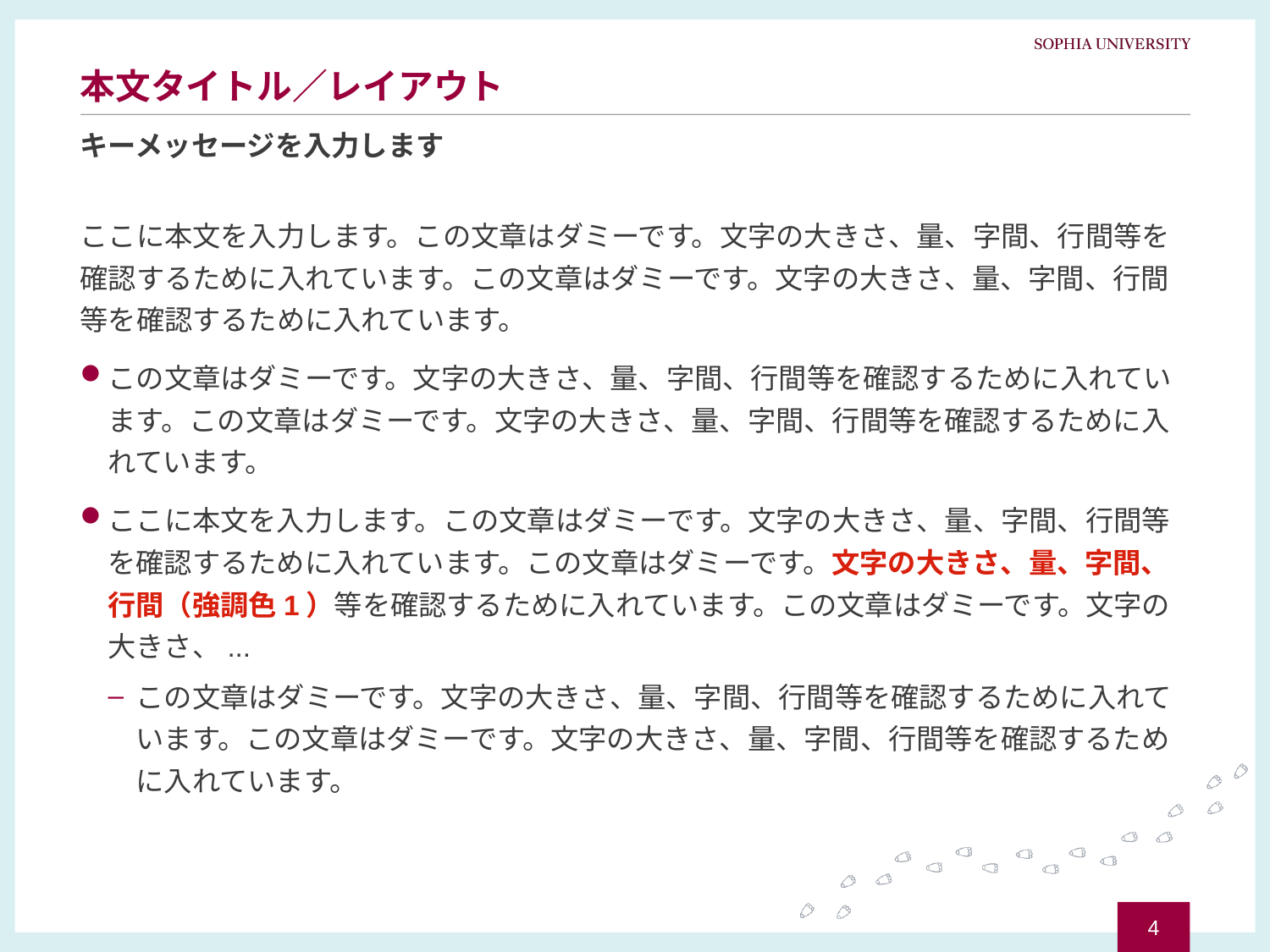

# 本文タイトル／レイアウト
キーメッセージを入力します
ここに本文を入力します。この文章はダミーです。文字の大きさ、量、字間、行間等を確認するために入れています。この文章はダミーです。文字の大きさ、量、字間、行間等を確認するために入れています。
この文章はダミーです。文字の大きさ、量、字間、行間等を確認するために入れています。この文章はダミーです。文字の大きさ、量、字間、行間等を確認するために入れています。
ここに本文を入力します。この文章はダミーです。文字の大きさ、量、字間、行間等を確認するために入れています。この文章はダミーです。文字の大きさ、量、字間、行間（強調色1）等を確認するために入れています。この文章はダミーです。文字の大きさ、...
この文章はダミーです。文字の大きさ、量、字間、行間等を確認するために入れています。この文章はダミーです。文字の大きさ、量、字間、行間等を確認するために入れています。
4